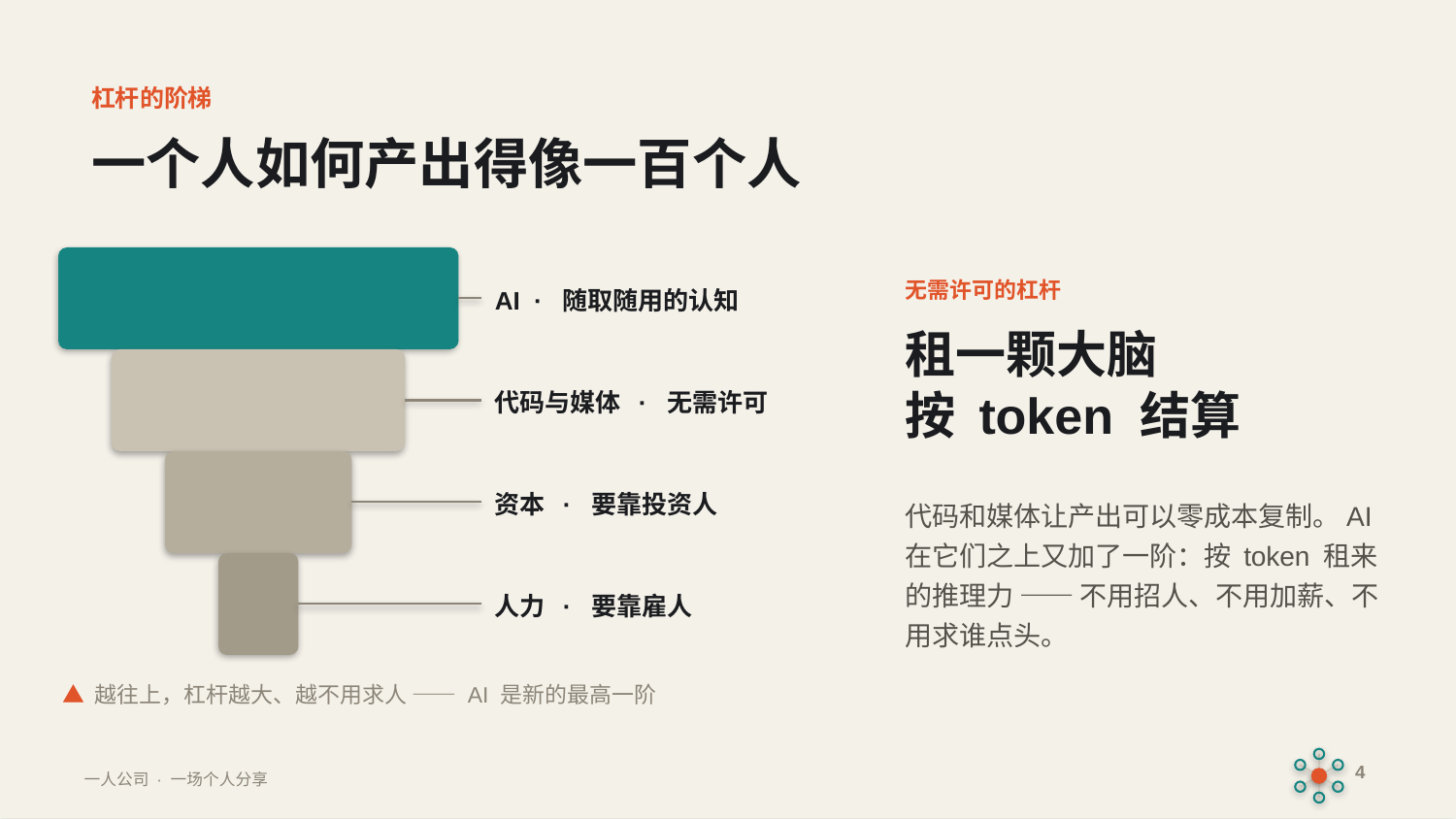

杠杆的阶梯
一个人如何产出得像一百个人

AI  ·  随取随用的认知
无需许可的杠杆
租一颗大脑
按 token 结算

代码与媒体  ·  无需许可

资本  ·  要靠投资人
代码和媒体让产出可以零成本复制。AI 在它们之上又加了一阶：按 token 租来的推理力 —— 不用招人、不用加薪、不用求谁点头。

人力  ·  要靠雇人
▲ 越往上，杠杆越大、越不用求人 —— AI 是新的最高一阶

4

一人公司 · 一场个人分享